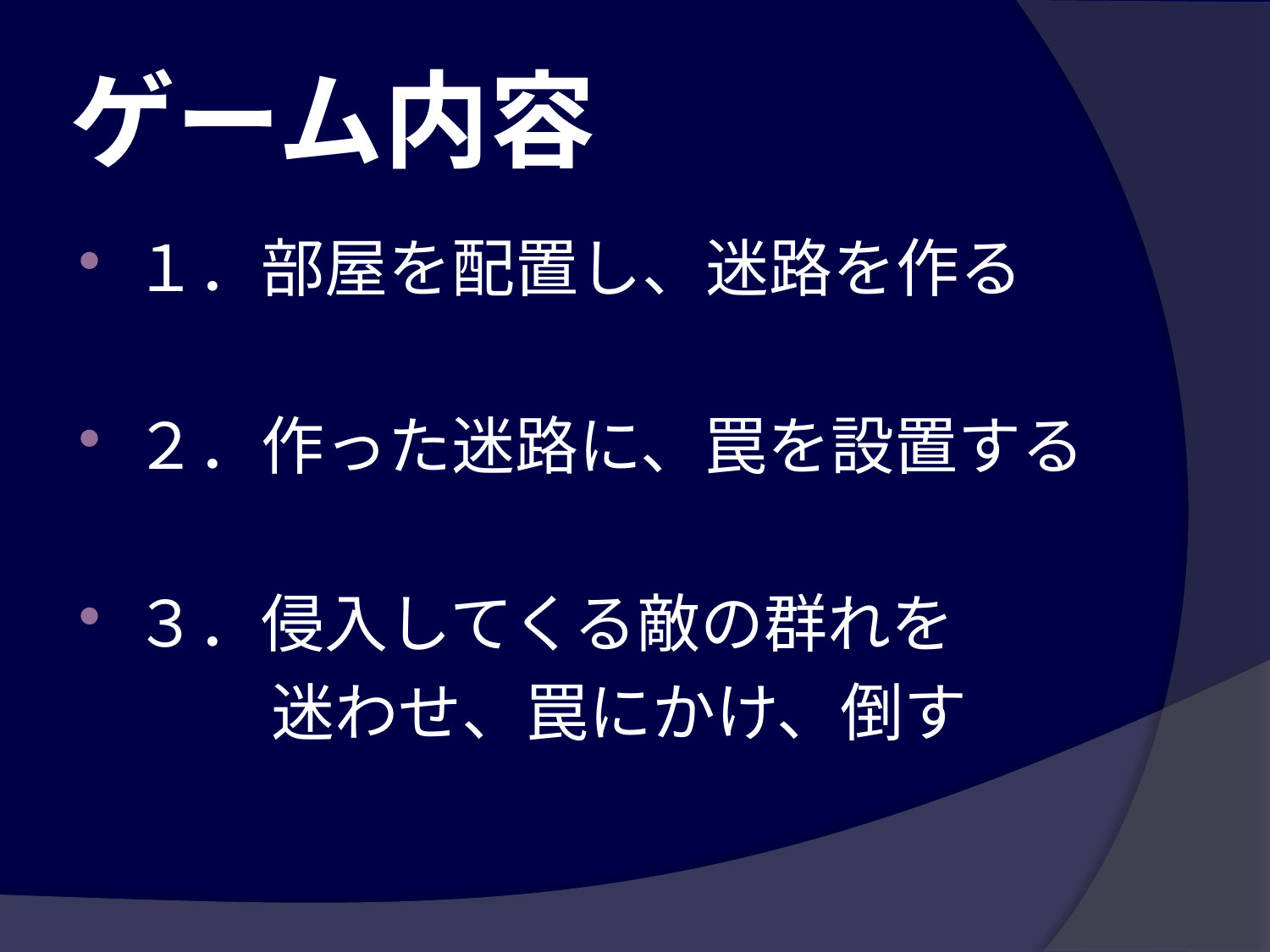

# ゲーム内容
１．部屋を配置し、迷路を作る

２．作った迷路に、罠を設置する

３．侵入してくる敵の群れを
　　　迷わせ、罠にかけ、倒す